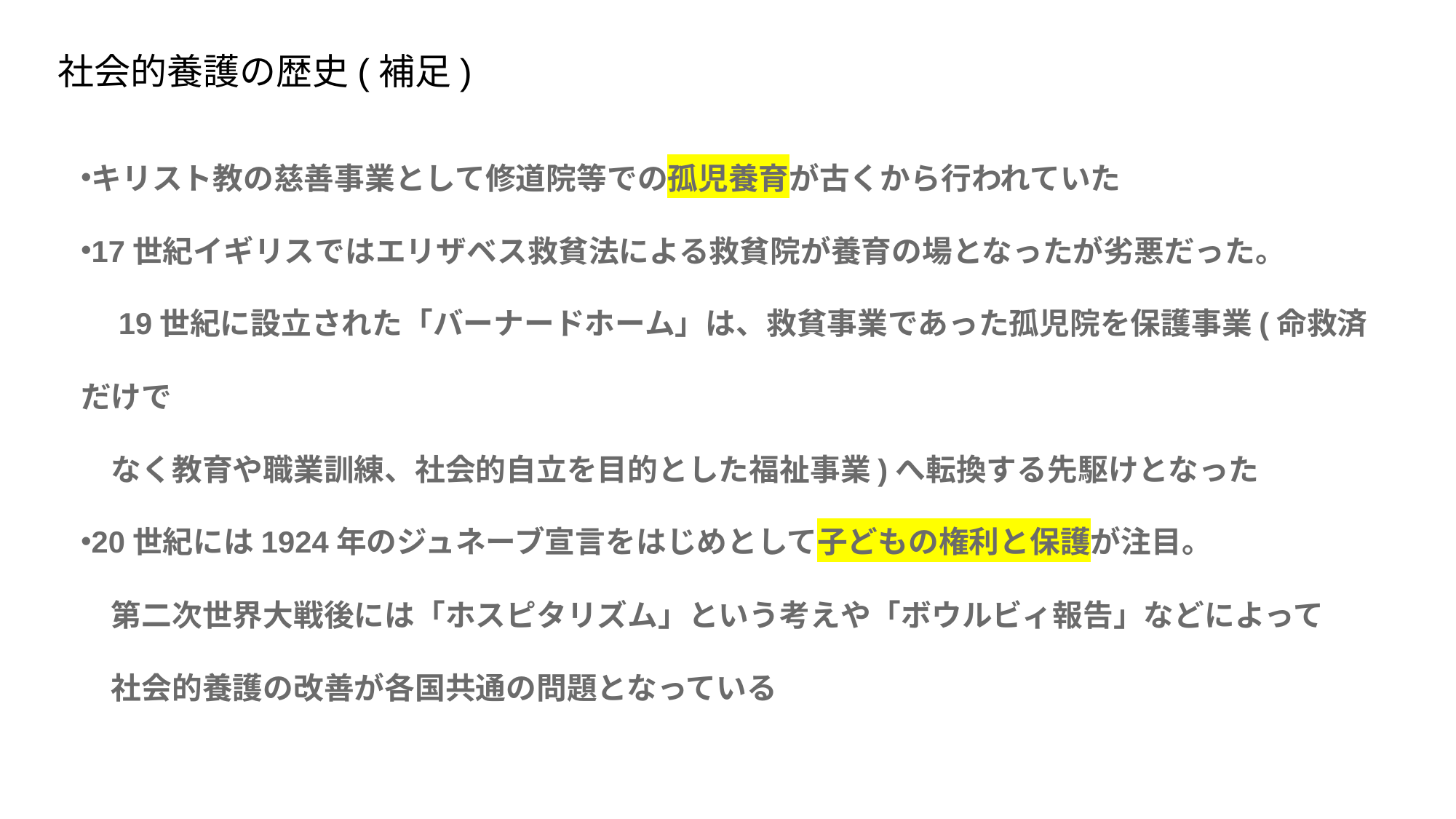

社会的養護の歴史(補足)
キリスト教の慈善事業として修道院等での孤児養育が古くから行われていた
17世紀イギリスではエリザベス救貧法による救貧院が養育の場となったが劣悪だった。
　19世紀に設立された「バーナードホーム」は、救貧事業であった孤児院を保護事業(命救済だけで
　なく教育や職業訓練、社会的自立を目的とした福祉事業)へ転換する先駆けとなった
20世紀には1924年のジュネーブ宣言をはじめとして子どもの権利と保護が注目。
　第二次世界大戦後には「ホスピタリズム」という考えや「ボウルビィ報告」などによって
　社会的養護の改善が各国共通の問題となっている